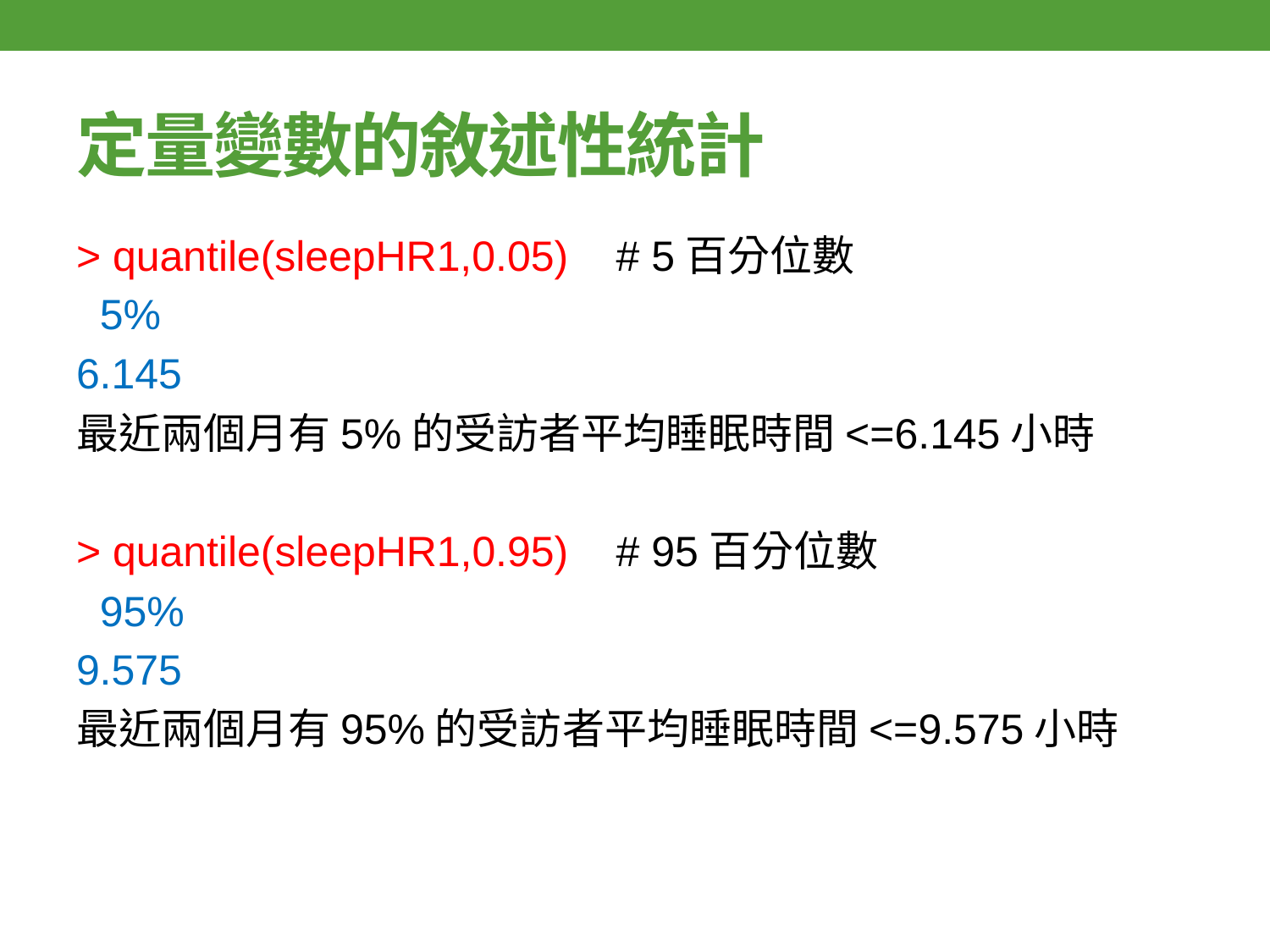

# 定量變數的敘述性統計
> quantile(sleepHR1,0.05)    # 5百分位數
  5%
6.145
最近兩個月有5%的受訪者平均睡眠時間<=6.145小時

> quantile(sleepHR1,0.95)    # 95百分位數
  95%
9.575
最近兩個月有95%的受訪者平均睡眠時間<=9.575小時